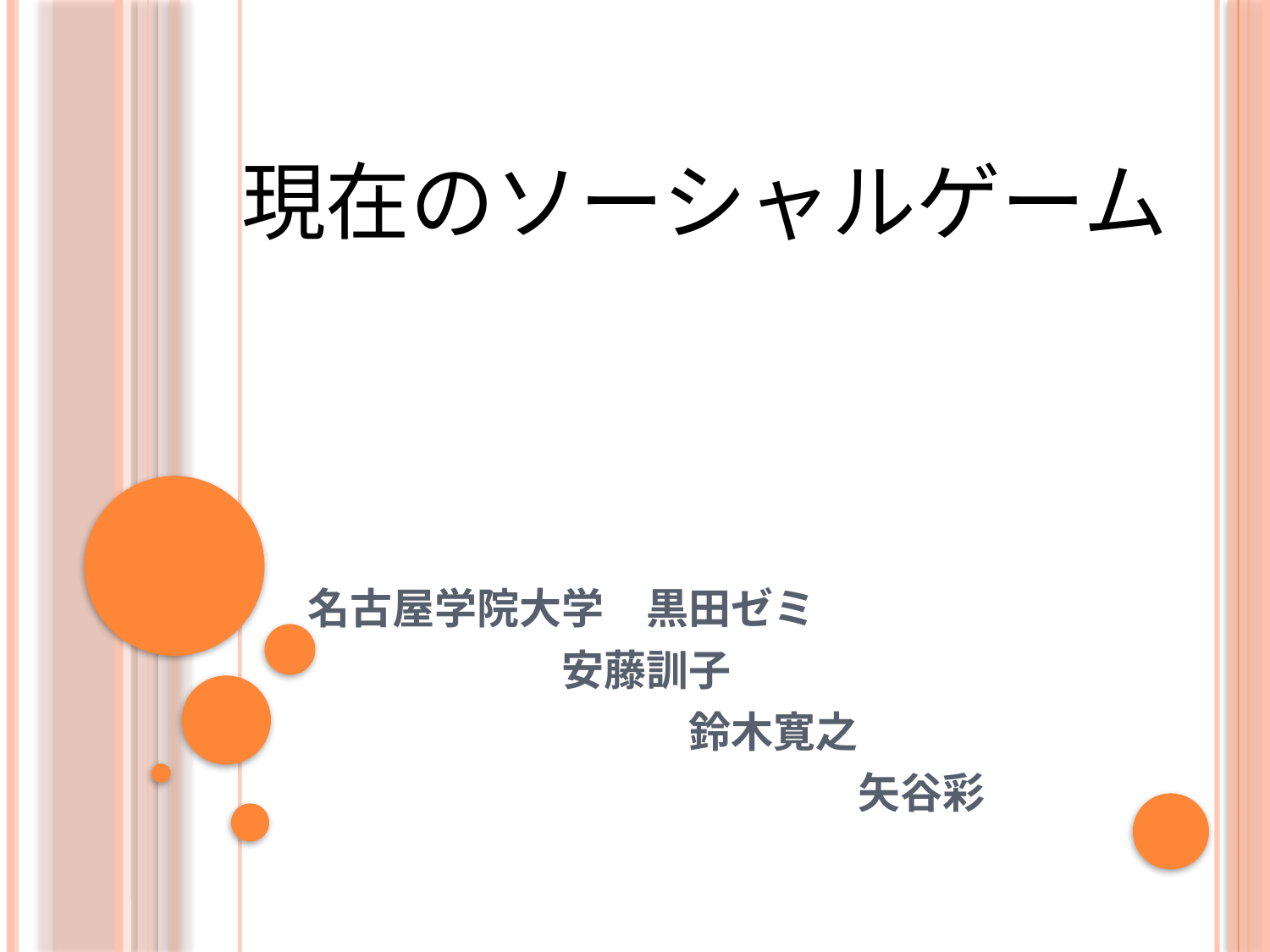

# 現在のソーシャルゲーム
名古屋学院大学　黒田ゼミ
　　　　　　安藤訓子
　　　　　　　　　鈴木寛之
　　　　　　　　　　　　　矢谷彩